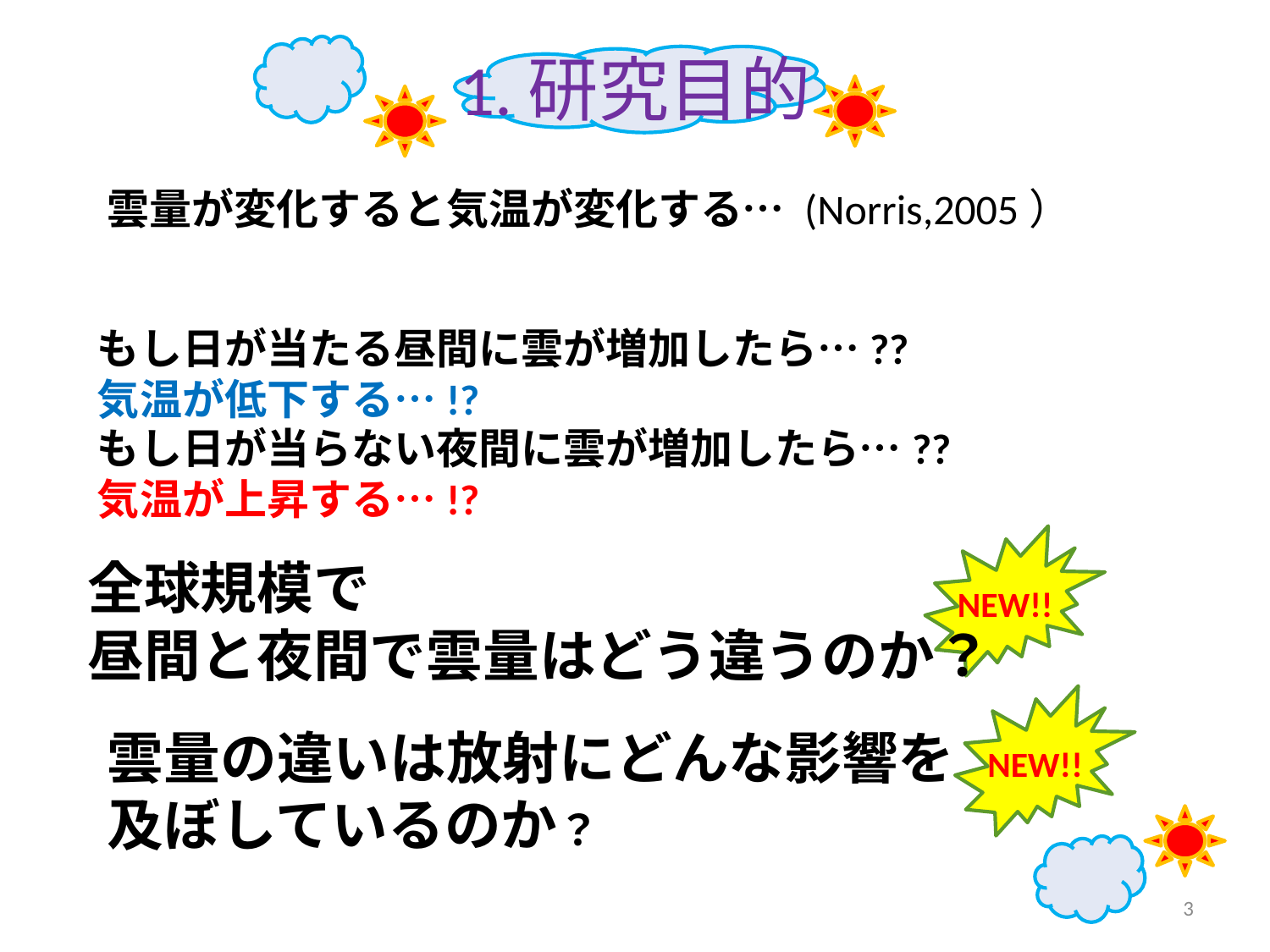

1.研究目的

雲量が変化すると気温が変化する… (Norris,2005）
もし日が当たる昼間に雲が増加したら…??
気温が低下する…!?
もし日が当らない夜間に雲が増加したら…??
気温が上昇する…!?

全球規模で
昼間と夜間で雲量はどう違うのか？
NEW!!

雲量の違いは放射にどんな影響を
及ぼしているのか？
NEW!!

3